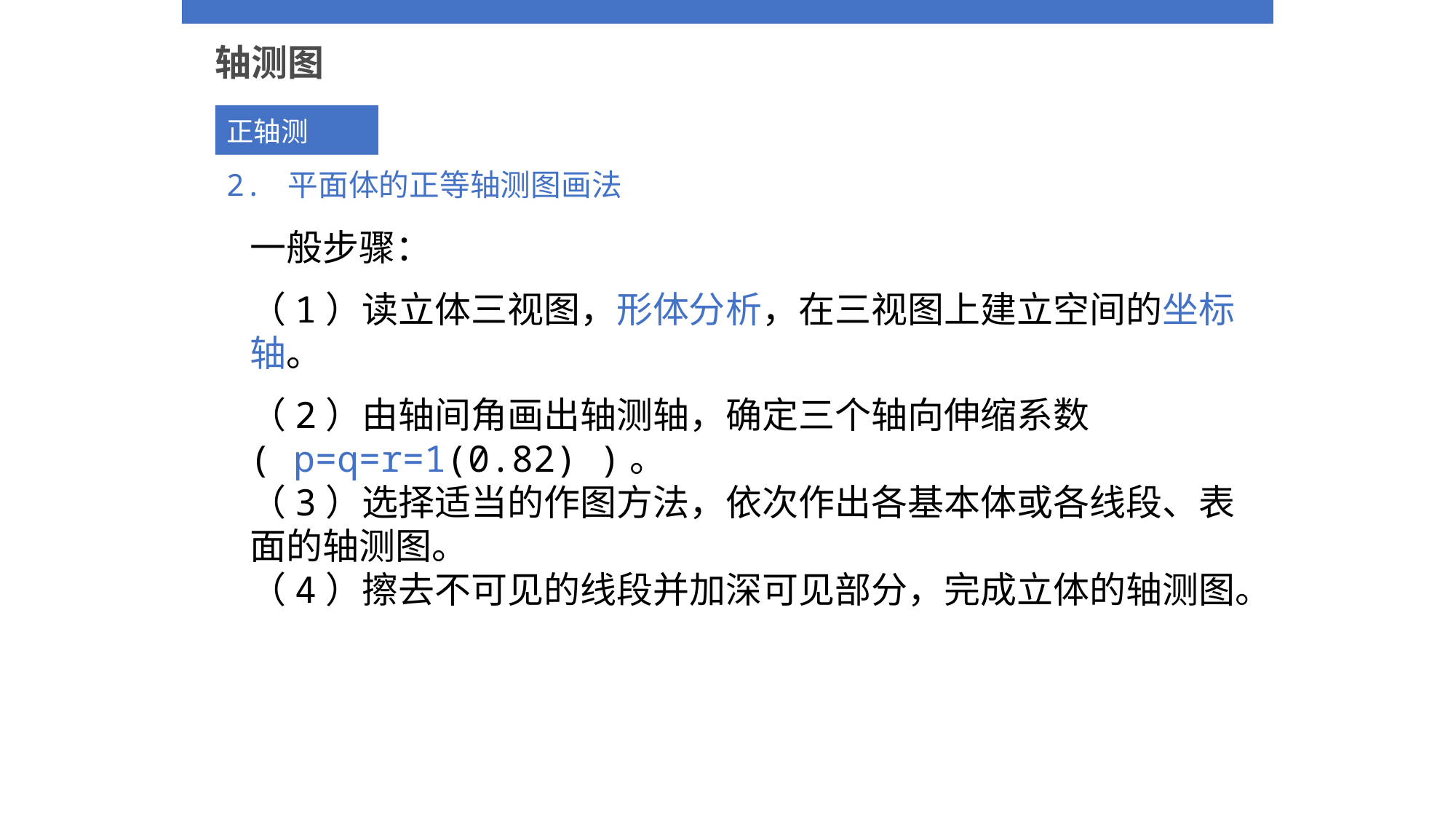

轴测图

正轴测
2. 平面体的正等轴测图画法
一般步骤：
（1）读立体三视图，形体分析，在三视图上建立空间的坐标轴。
（2）由轴间角画出轴测轴，确定三个轴向伸缩系数( p=q=r=1(0.82) )。
（3）选择适当的作图方法，依次作出各基本体或各线段、表面的轴测图。
（4）擦去不可见的线段并加深可见部分，完成立体的轴测图。